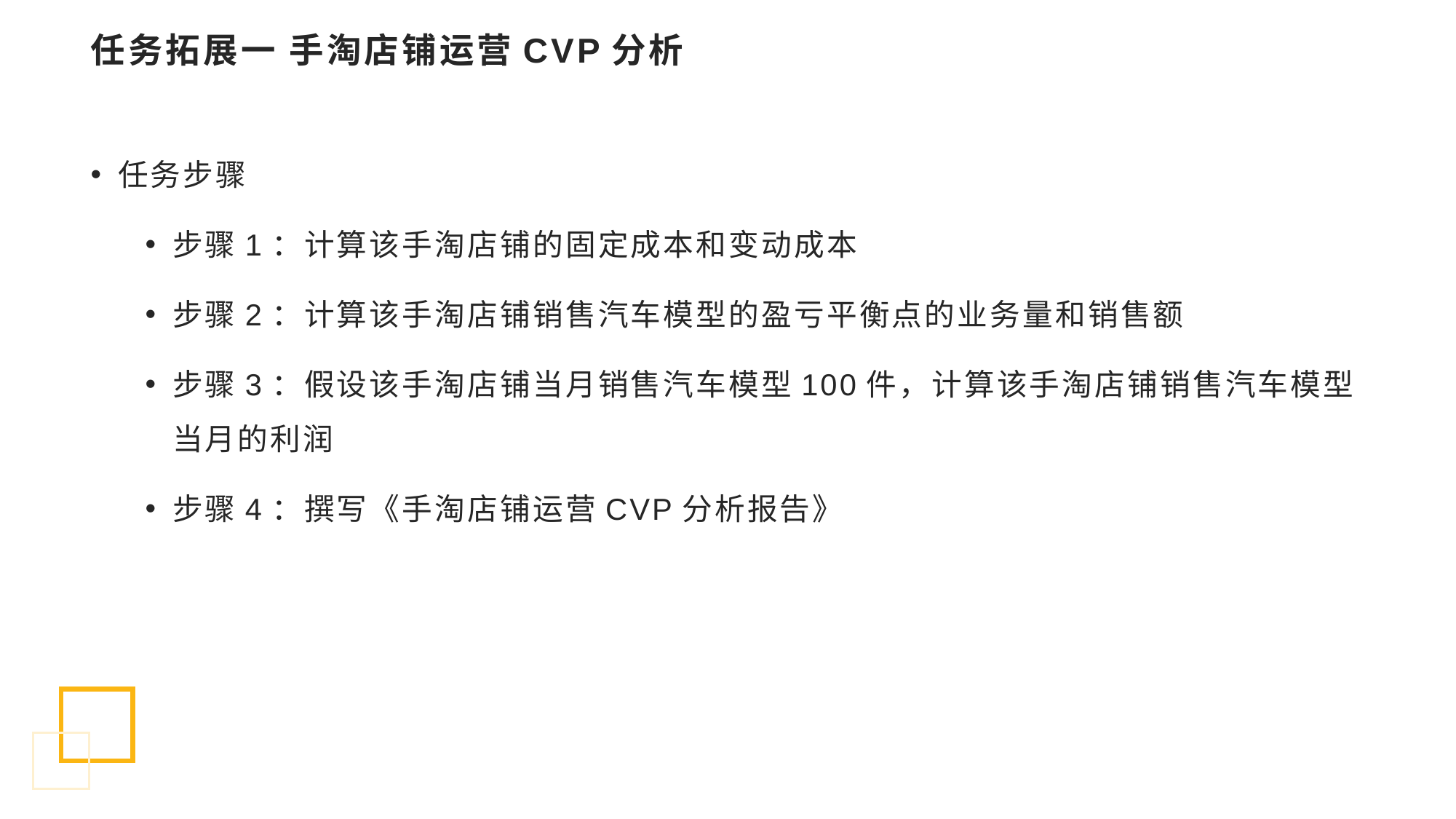

# 任务拓展一 手淘店铺运营CVP分析
任务步骤
步骤1：计算该手淘店铺的固定成本和变动成本
步骤2：计算该手淘店铺销售汽车模型的盈亏平衡点的业务量和销售额
步骤3：假设该手淘店铺当月销售汽车模型100件，计算该手淘店铺销售汽车模型当月的利润
步骤4：撰写《手淘店铺运营CVP分析报告》